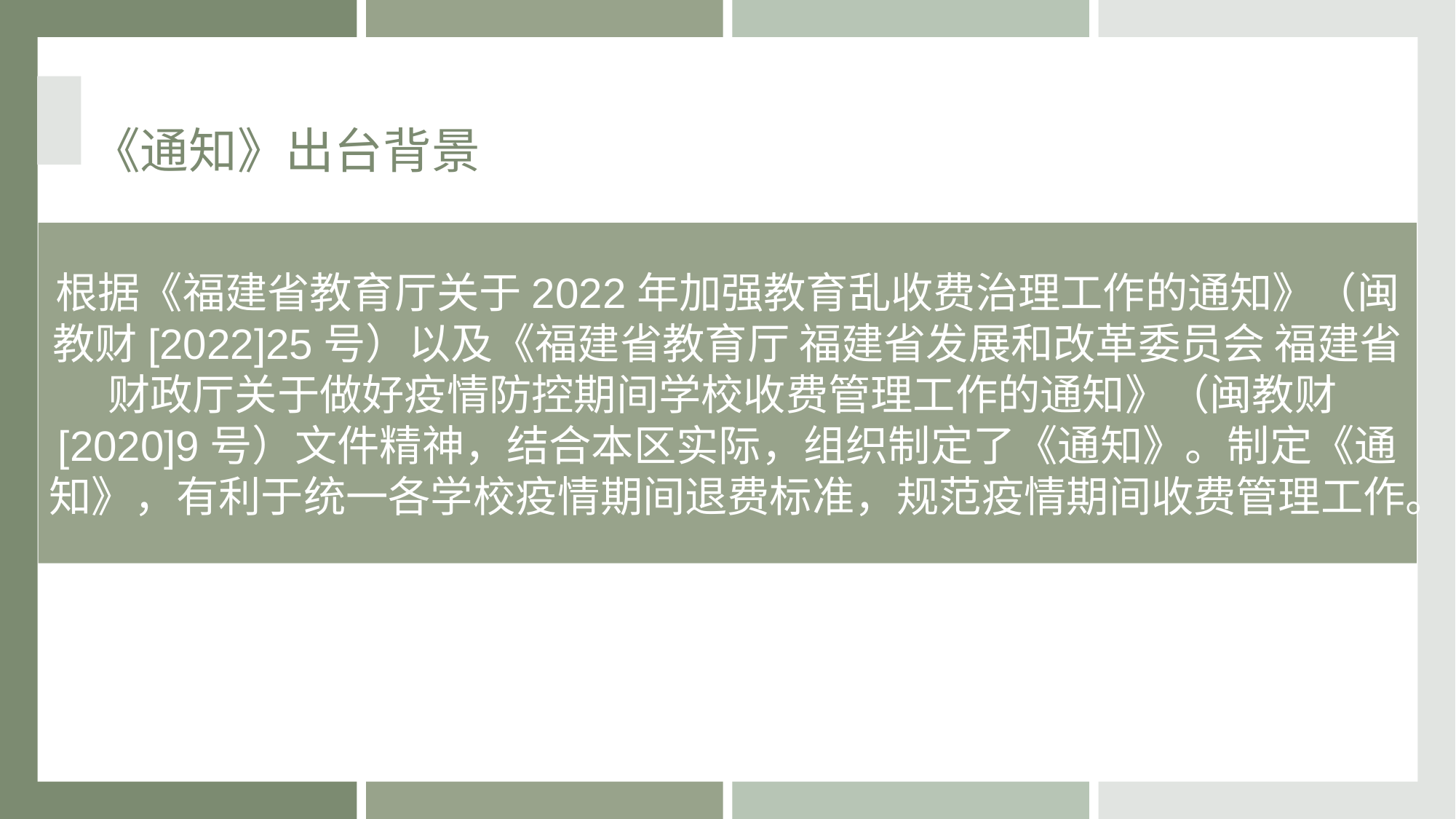

《通知》出台背景
根据《福建省教育厅关于2022年加强教育乱收费治理工作的通知》（闽教财[2022]25号）以及《福建省教育厅 福建省发展和改革委员会 福建省财政厅关于做好疫情防控期间学校收费管理工作的通知》（闽教财[2020]9号）文件精神，结合本区实际，组织制定了《通知》。制定《通知》，有利于统一各学校疫情期间退费标准，规范疫情期间收费管理工作。